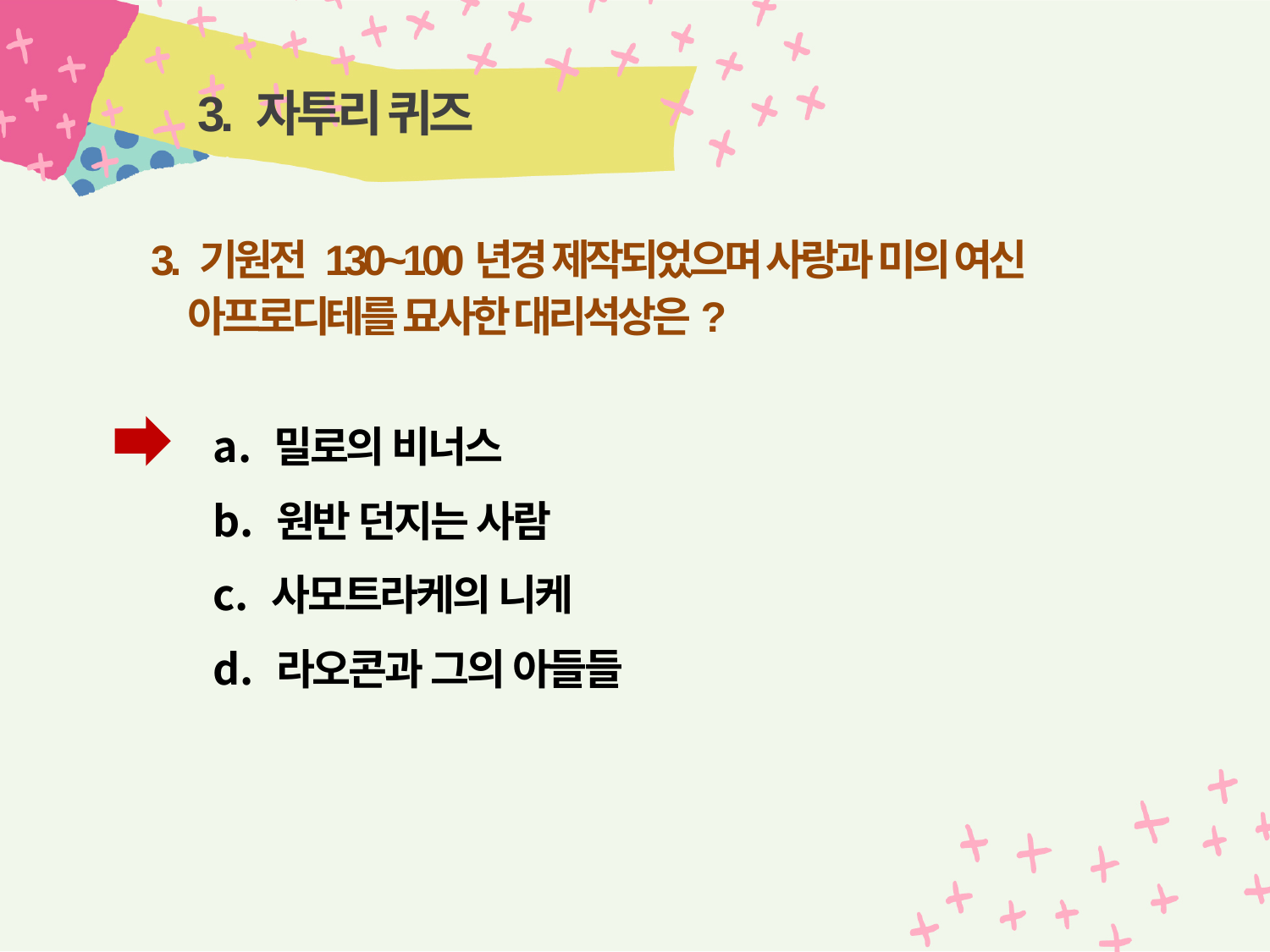

# 3. 자투리 퀴즈
3. 기원전 130~100년경 제작되었으며 사랑과 미의 여신 아프로디테를 묘사한 대리석상은?

 밀로의 비너스
 원반 던지는 사람
 사모트라케의 니케
 라오콘과 그의 아들들